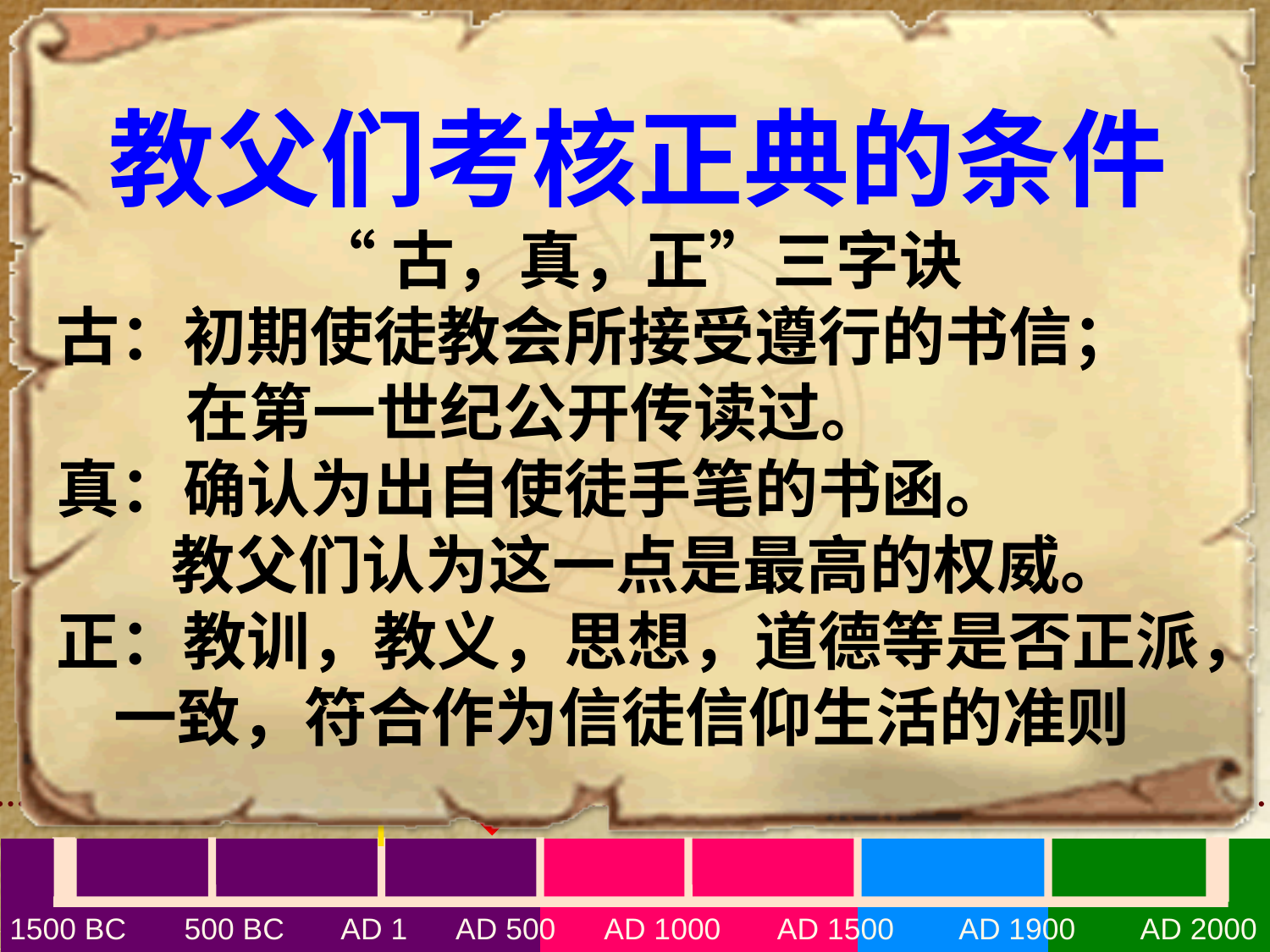

教父们考核正典的条件
“古，真，正”三字诀
  古：初期使徒教会所接受遵行的书信；
           在第一世纪公开传读过。
  真：确认为出自使徒手笔的书函。
          教父们认为这一点是最高的权威。
  正：教训，教义，思想，道德等是否正派，
      一致，符合作为信徒信仰生活的准则

1500 BC       500 BC       AD 1      AD 500      AD 1000       AD 1500        AD 1900        AD 2000
1500 BC          500 BC         AD1         AD 500         AD 1000          AD 1500          AD 1900      AD 2000
1500 BC          500 BC         AD1         AD 500         AD 1000         AD 1500          AD 1900       AD 2000